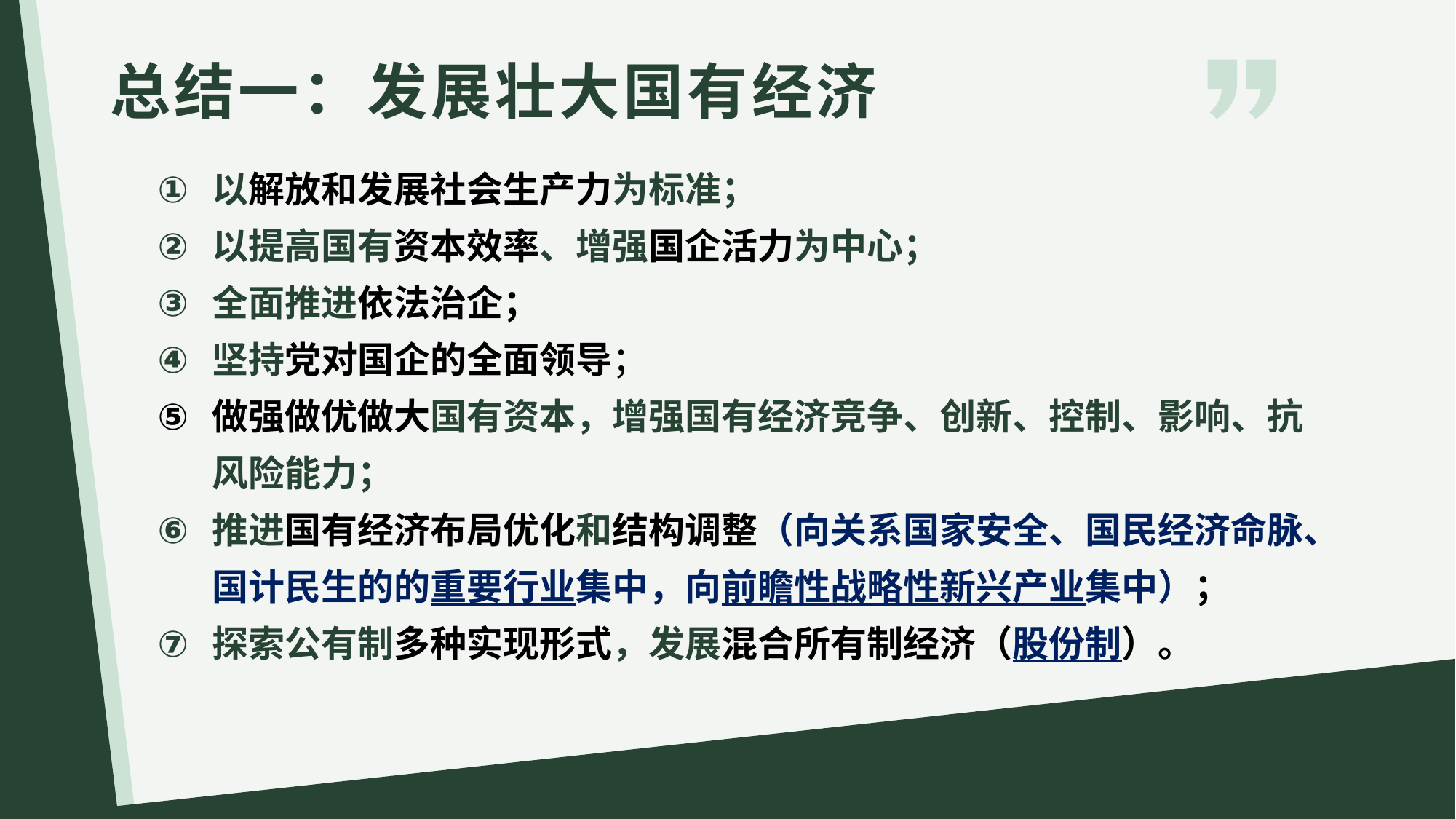

总结一：发展壮大国有经济

以解放和发展社会生产力为标准；
以提高国有资本效率、增强国企活力为中心；
全面推进依法治企；
坚持党对国企的全面领导；
做强做优做大国有资本，增强国有经济竞争、创新、控制、影响、抗风险能力；
推进国有经济布局优化和结构调整（向关系国家安全、国民经济命脉、国计民生的的重要行业集中，向前瞻性战略性新兴产业集中）；
探索公有制多种实现形式，发展混合所有制经济（股份制）。